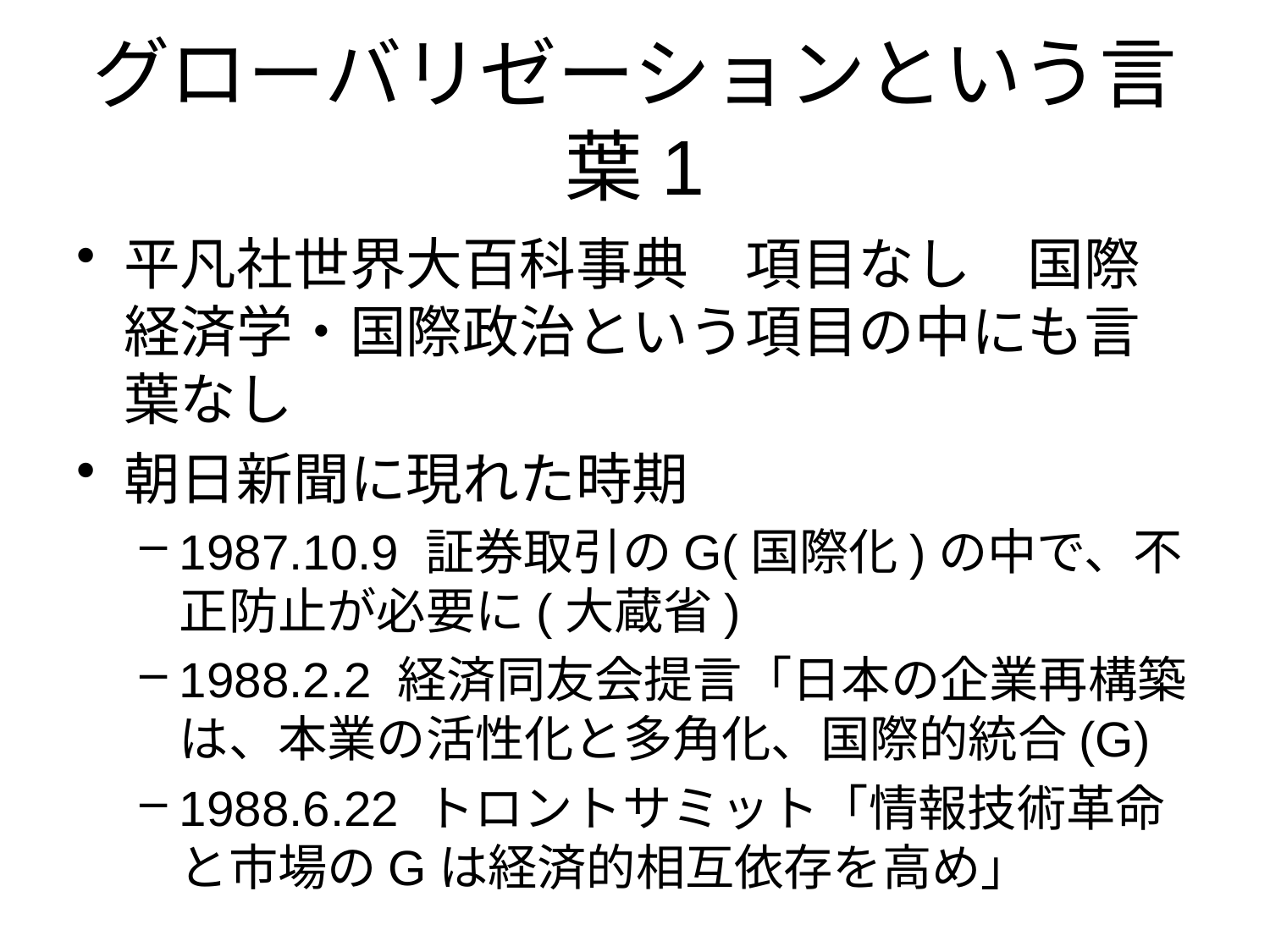

# グローバリゼーションという言葉1
平凡社世界大百科事典　項目なし　国際経済学・国際政治という項目の中にも言葉なし
朝日新聞に現れた時期
1987.10.9 証券取引のG(国際化)の中で、不正防止が必要に(大蔵省)
1988.2.2 経済同友会提言「日本の企業再構築は、本業の活性化と多角化、国際的統合(G)
1988.6.22 トロントサミット「情報技術革命と市場のGは経済的相互依存を高め」